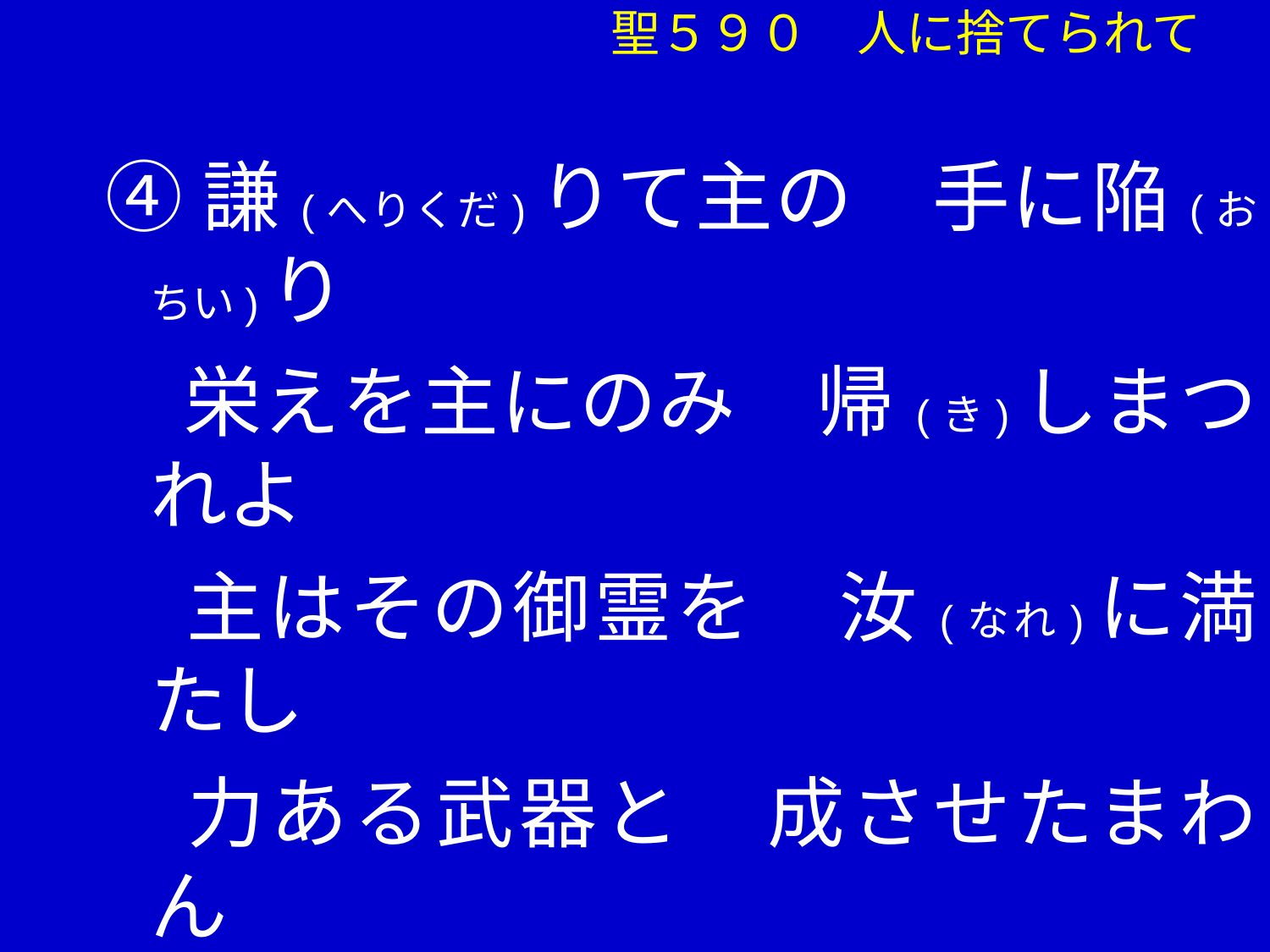

聖５９０　人に捨てられて
④謙(へりくだ)りて主の　手に陥(おちい)り
　栄えを主にのみ　帰(き)しまつれよ
　主はその御霊を　汝(なれ)に満たし
　力ある武器と　成させたまわん